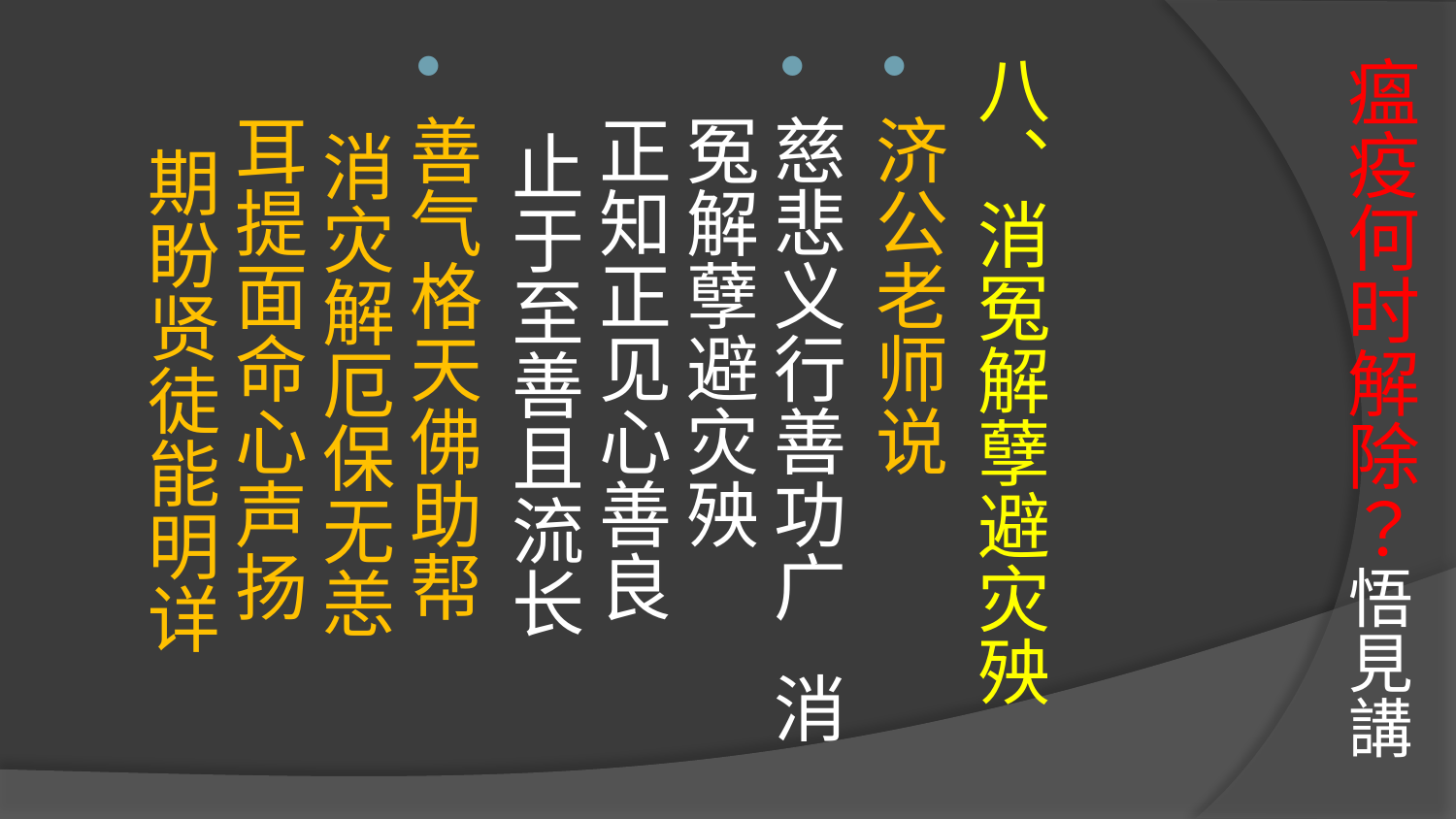

# 瘟疫何时解除？悟見講
八、消冤解孽避灾殃
济公老师说
慈悲义行善功广   消冤解孽避灾殃
正知正见心善良            止于至善且流长
善气格天佛助帮            消灾解厄保无恙
耳提面命心声扬             期盼贤徒能明详